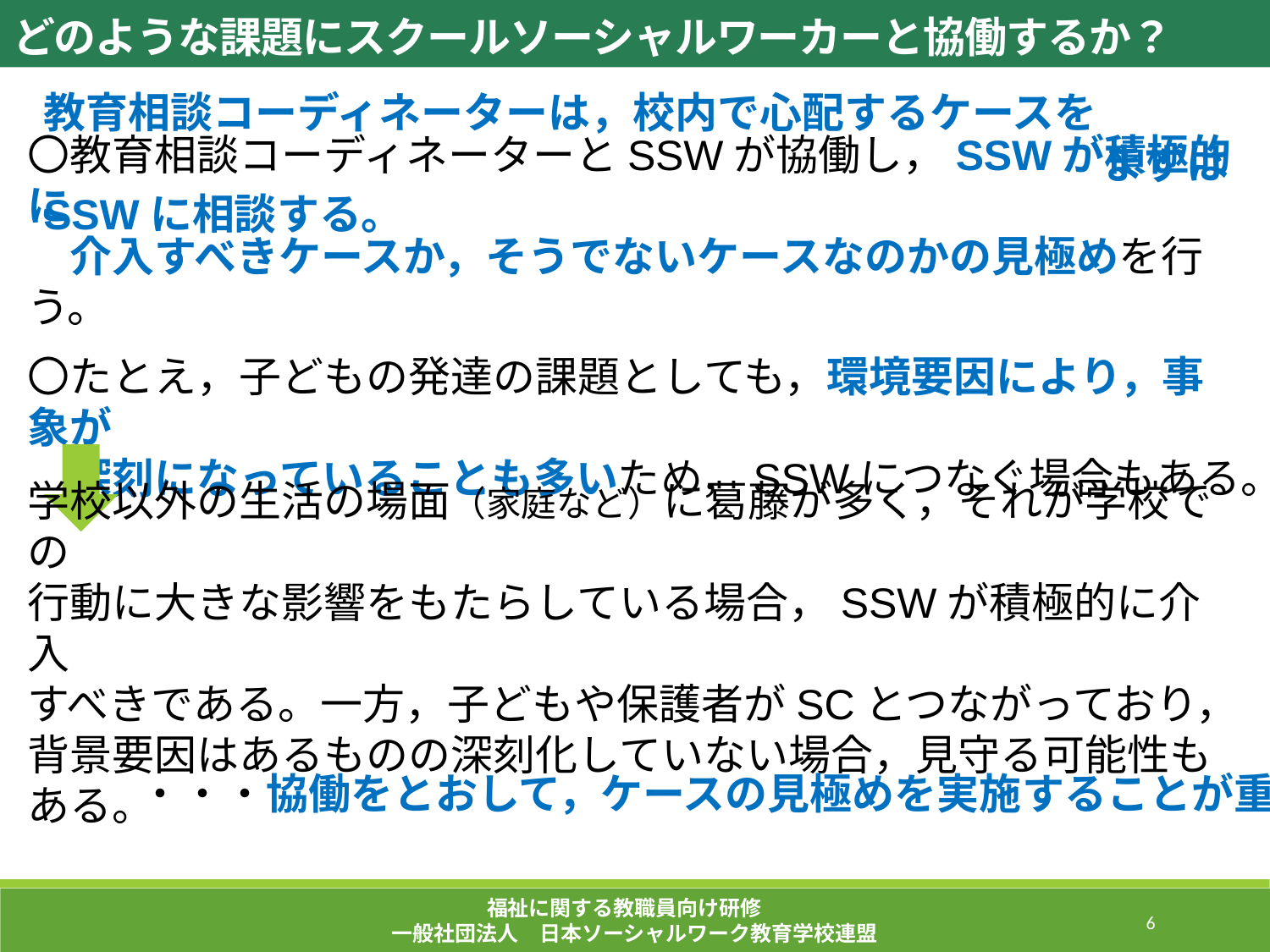

どのような課題にスクールソーシャルワーカーと協働するか？
教育相談コーディネーターは，校内で心配するケースを
　　　　　　　　　　　　　　　　　　　　　　　　　まずはSSWに相談する。
〇教育相談コーディネーターとSSWが協働し，SSWが積極的に
　介入すべきケースか，そうでないケースなのかの見極めを行う。

〇たとえ，子どもの発達の課題としても，環境要因により，事象が
　深刻になっていることも多いため，SSWにつなぐ場合もある。

家庭
環境
友人
関係
学校以外の生活の場面（家庭など）に葛藤が多く，それが学校での
行動に大きな影響をもたらしている場合，SSWが積極的に介入
すべきである。一方，子どもや保護者がSCとつながっており，背景要因はあるものの深刻化していない場合，見守る可能性もある。
発達
課題
・・・協働をとおして，ケースの見極めを実施することが重要。
福祉に関する教職員向け研修
一般社団法人　日本ソーシャルワーク教育学校連盟
6